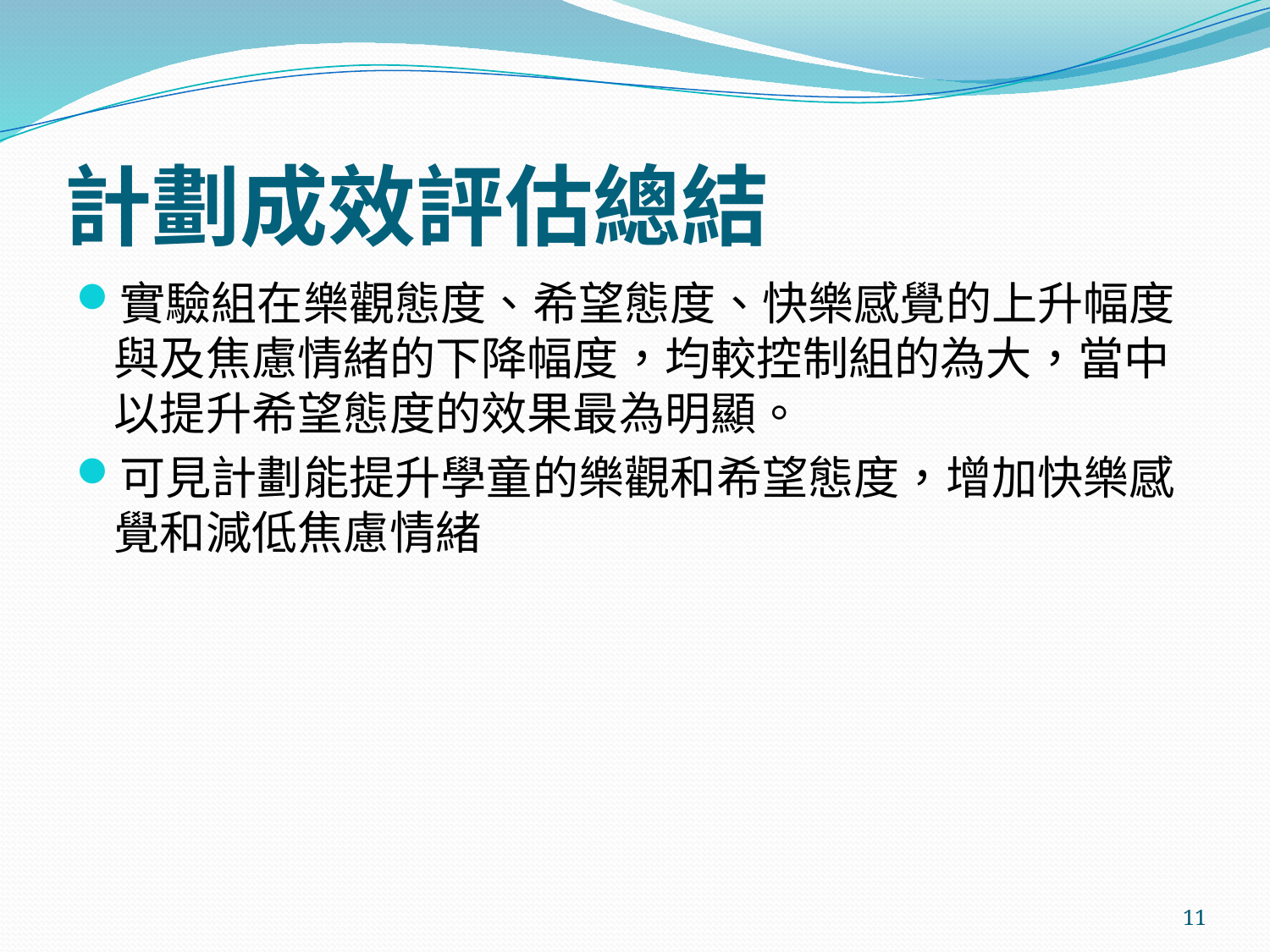

# 計劃成效評估總結
實驗組在樂觀態度、希望態度、快樂感覺的上升幅度與及焦慮情緒的下降幅度，均較控制組的為大，當中以提升希望態度的效果最為明顯。
可見計劃能提升學童的樂觀和希望態度，增加快樂感覺和減低焦慮情緒
11